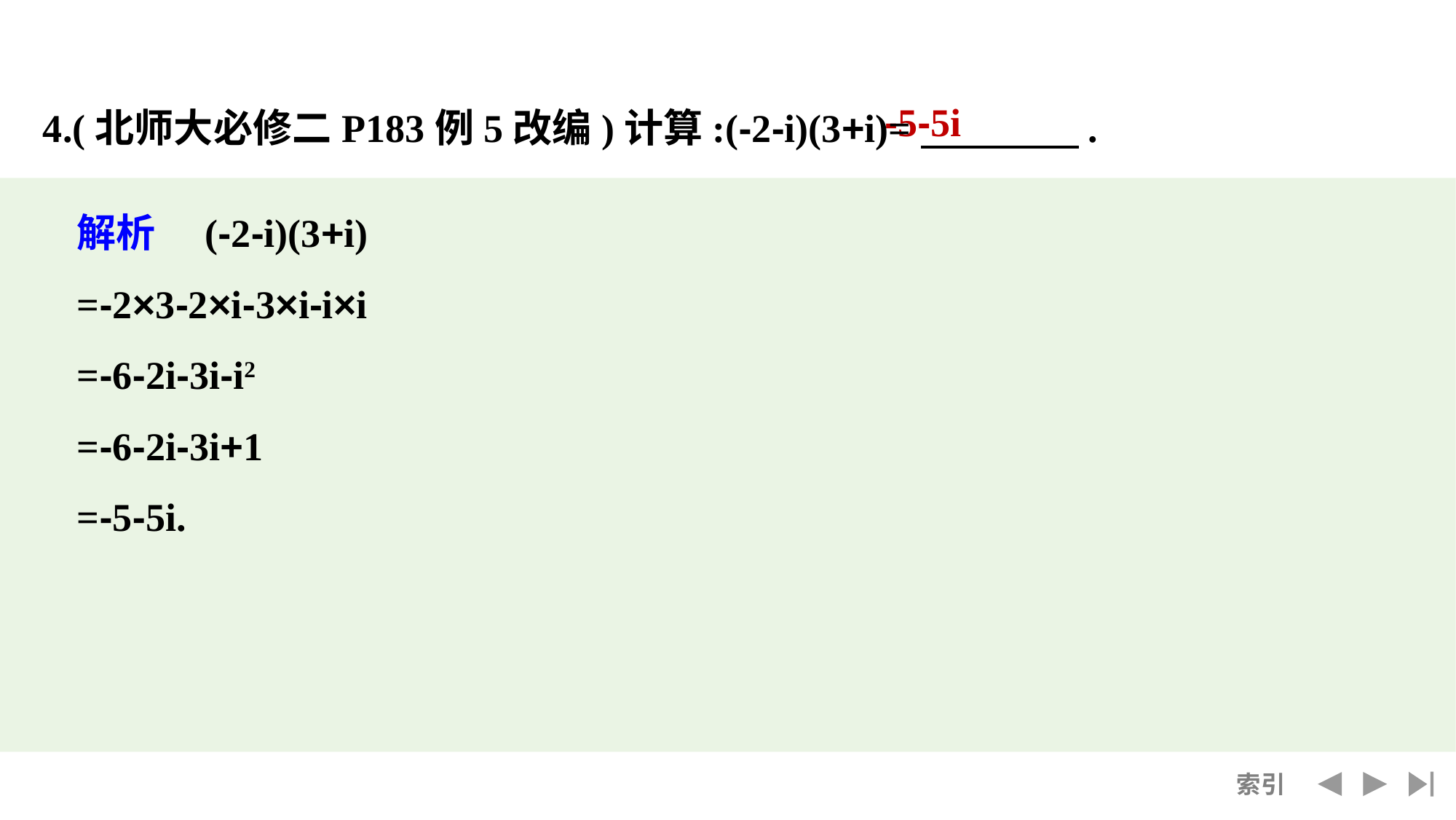

-5-5i
4.(北师大必修二P183例5改编)计算:(-2-i)(3+i)=　　　　.

解析　(-2-i)(3+i)
=-2×3-2×i-3×i-i×i
=-6-2i-3i-i2
=-6-2i-3i+1
=-5-5i.